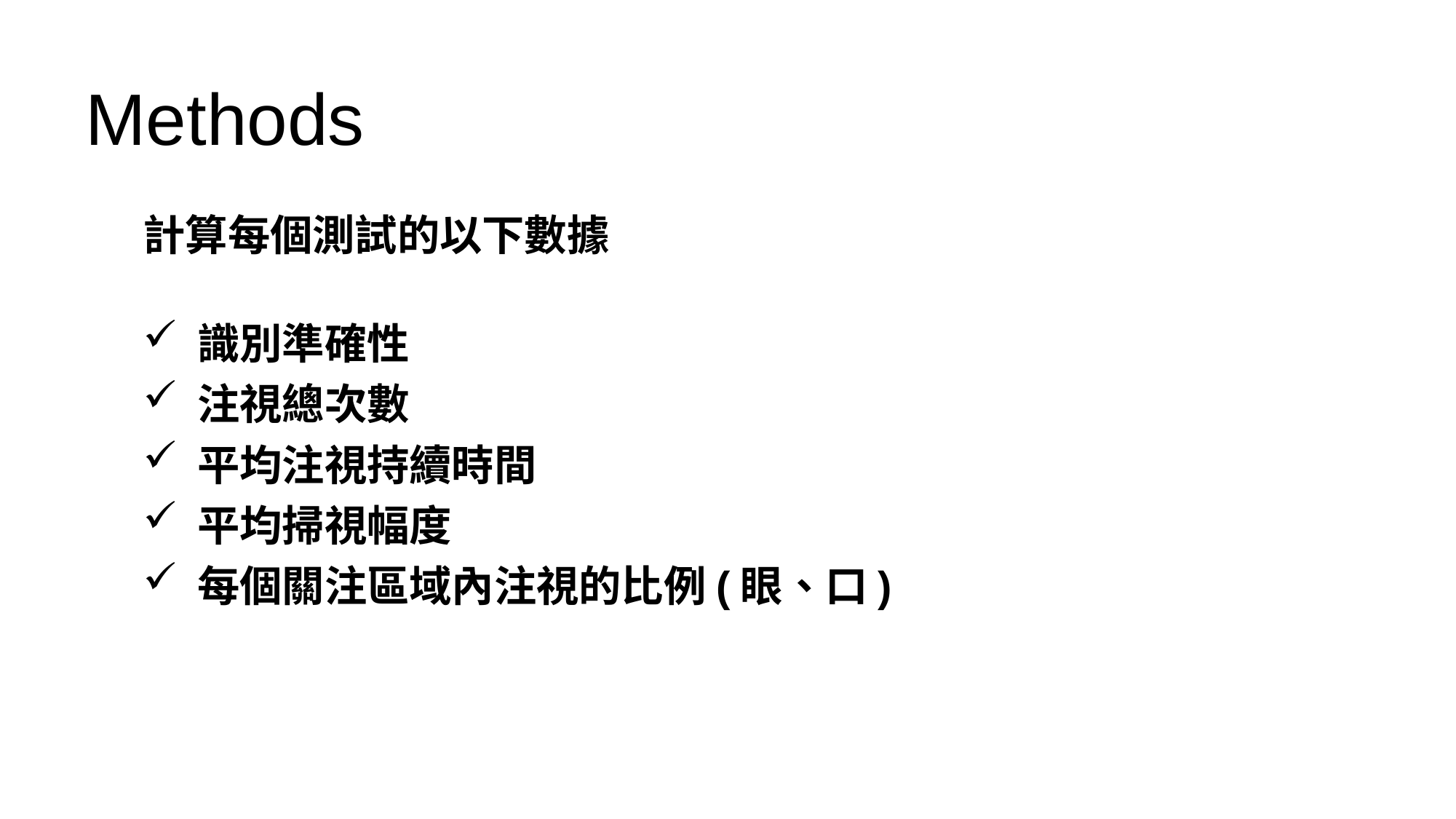

Methods
計算每個測試的以下數據
識別準確性
注視總次數
平均注視持續時間
平均掃視幅度
每個關注區域內注視的比例(眼、口)